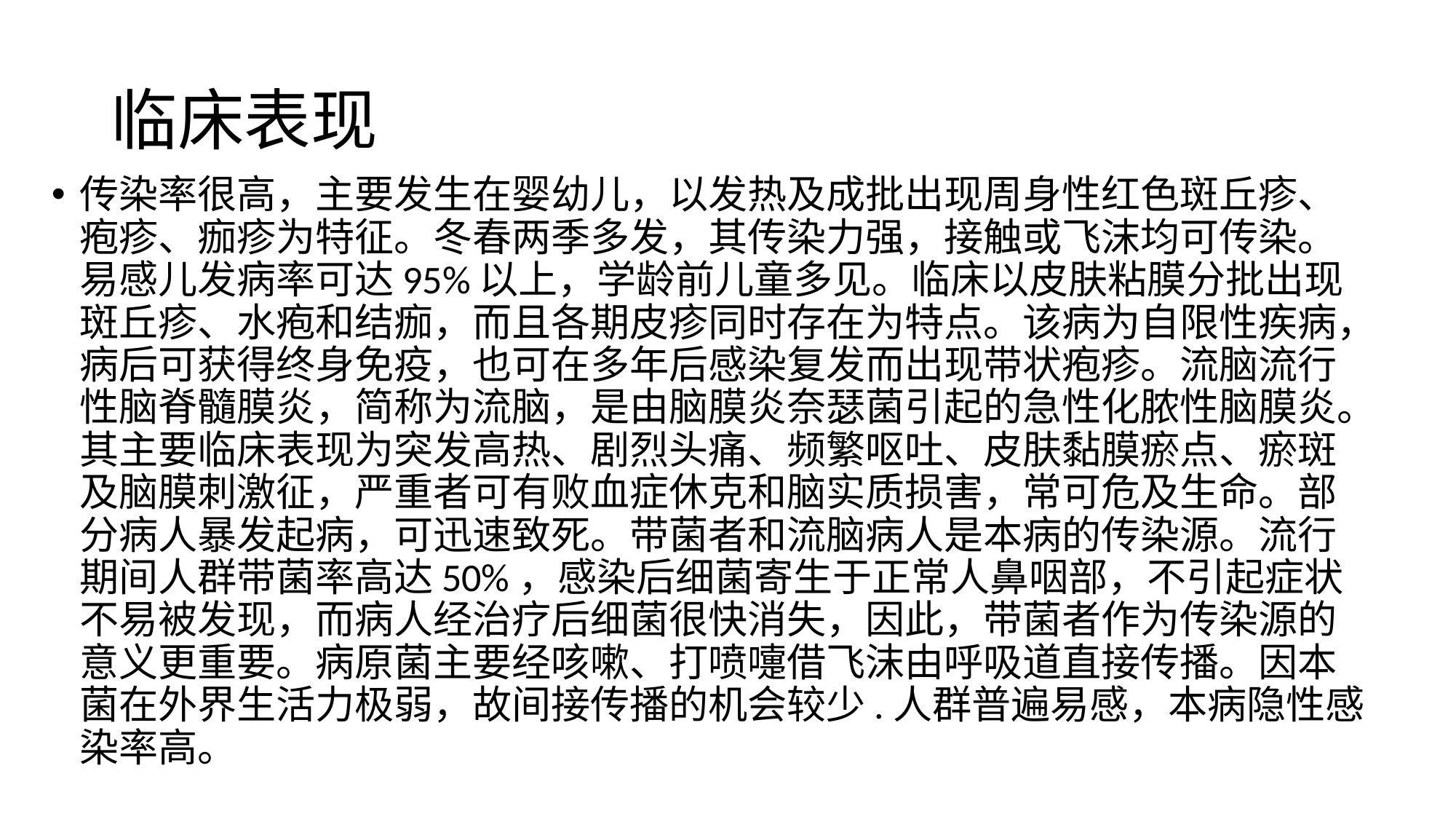

# 临床表现
传染率很高，主要发生在婴幼儿，以发热及成批出现周身性红色斑丘疹、疱疹、痂疹为特征。冬春两季多发，其传染力强，接触或飞沫均可传染。易感儿发病率可达95%以上，学龄前儿童多见。临床以皮肤粘膜分批出现斑丘疹、水疱和结痂，而且各期皮疹同时存在为特点。该病为自限性疾病，病后可获得终身免疫，也可在多年后感染复发而出现带状疱疹。流脑流行性脑脊髓膜炎，简称为流脑，是由脑膜炎奈瑟菌引起的急性化脓性脑膜炎。其主要临床表现为突发高热、剧烈头痛、频繁呕吐、皮肤黏膜瘀点、瘀斑及脑膜刺激征，严重者可有败血症休克和脑实质损害，常可危及生命。部分病人暴发起病，可迅速致死。带菌者和流脑病人是本病的传染源。流行期间人群带菌率高达50%，感染后细菌寄生于正常人鼻咽部，不引起症状不易被发现，而病人经治疗后细菌很快消失，因此，带菌者作为传染源的意义更重要。病原菌主要经咳嗽、打喷嚏借飞沫由呼吸道直接传播。因本菌在外界生活力极弱，故间接传播的机会较少.人群普遍易感，本病隐性感染率高。